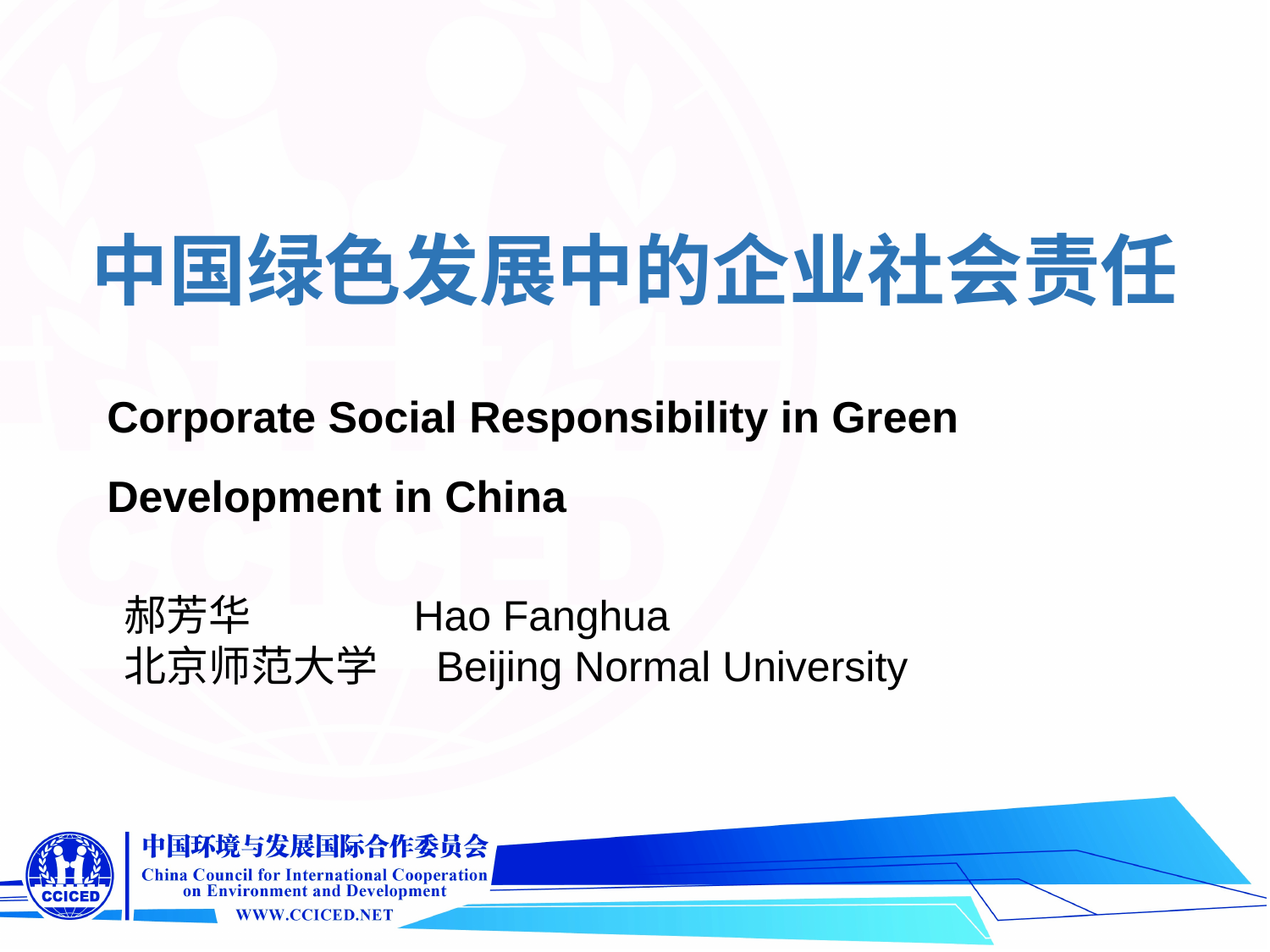

# 中国绿色发展中的企业社会责任
Corporate Social Responsibility in Green Development in China
郝芳华                Hao Fanghua
北京师范大学     Beijing Normal University